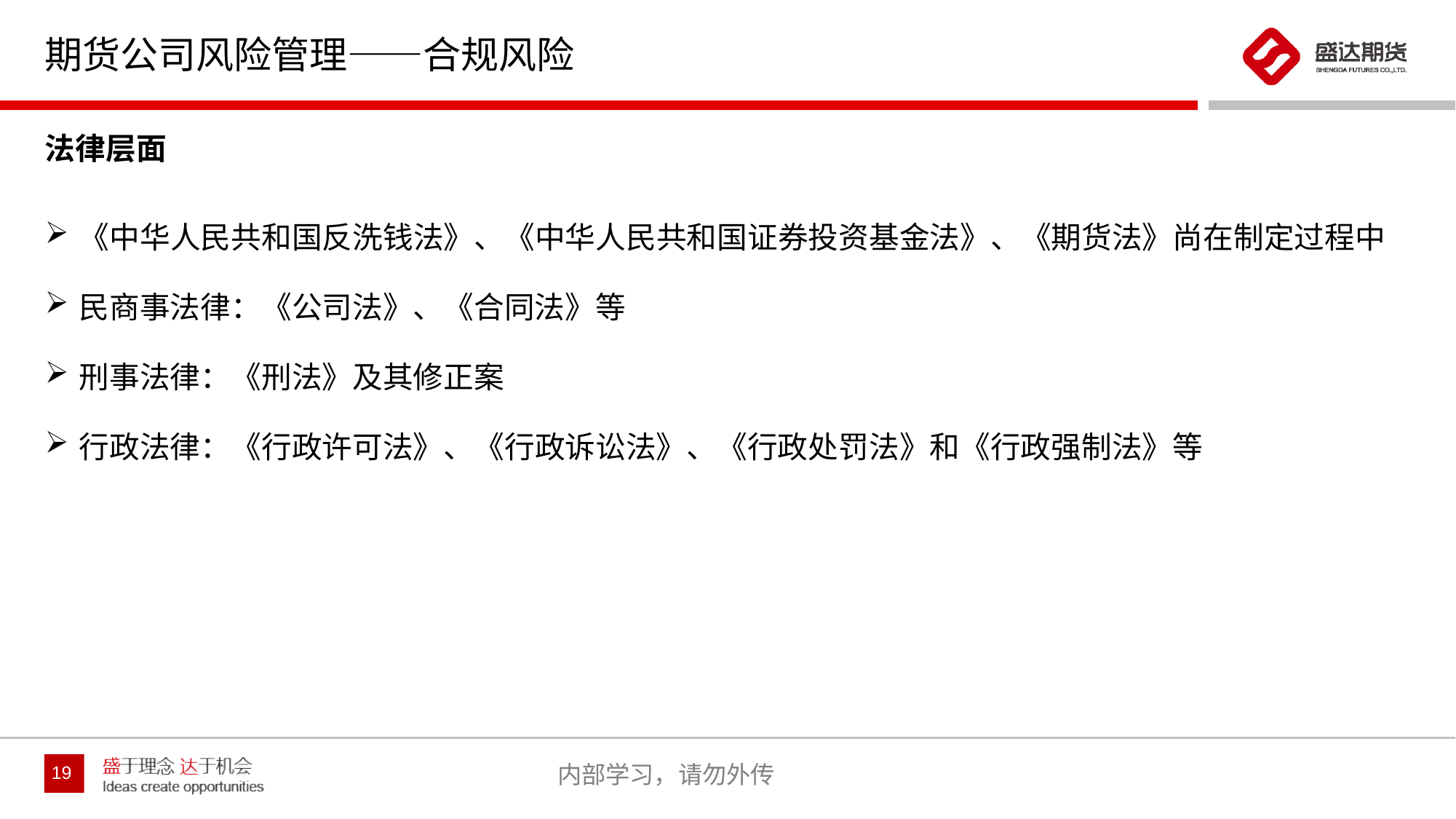

# 期货公司风险管理——合规风险
法律层面
《中华人民共和国反洗钱法》、《中华人民共和国证券投资基金法》、《期货法》尚在制定过程中
民商事法律：《公司法》、《合同法》等
刑事法律：《刑法》及其修正案
行政法律：《行政许可法》、《行政诉讼法》、《行政处罚法》和《行政强制法》等